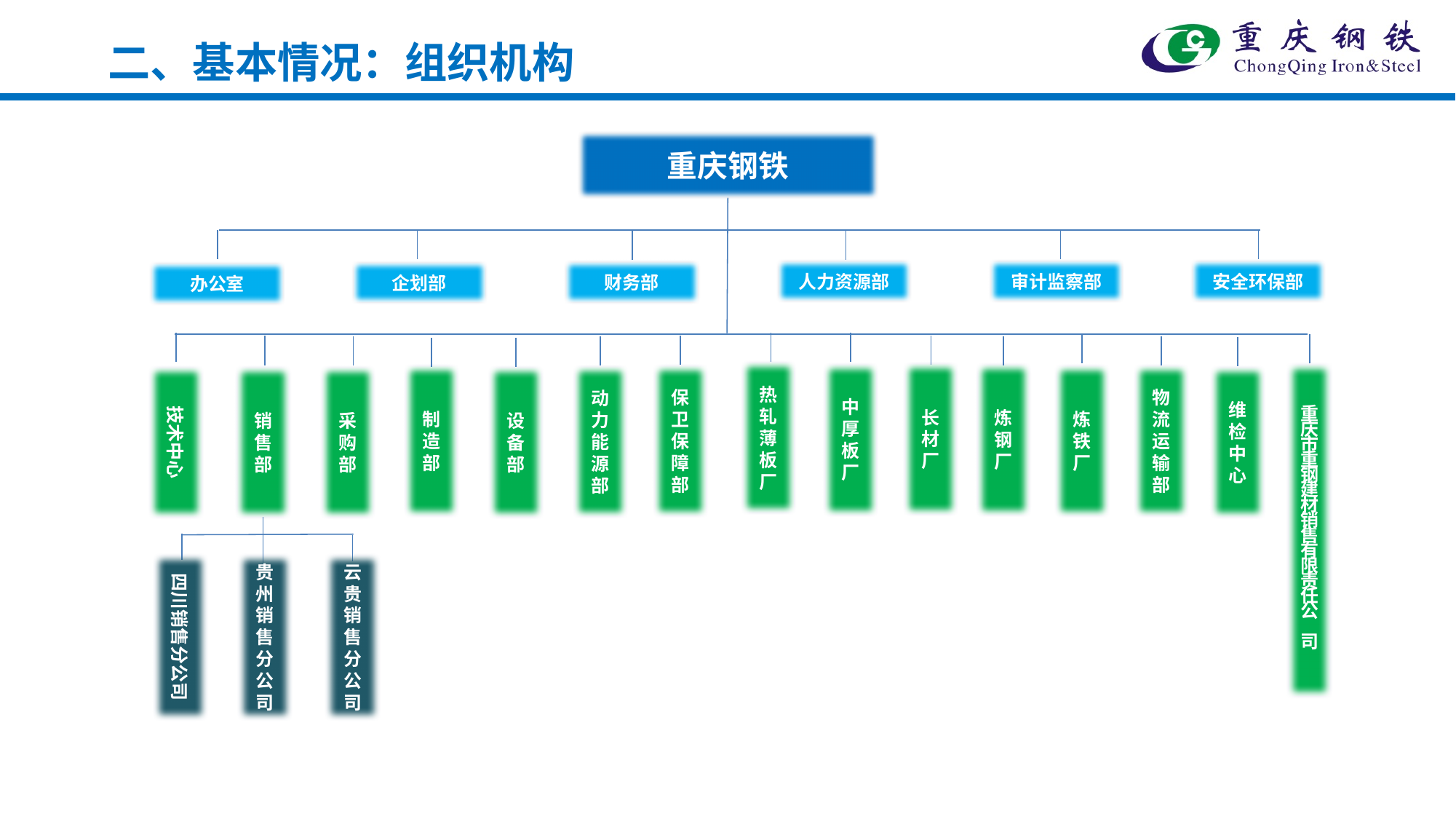

二、基本情况：组织机构
重庆钢铁
人力资源部
审计监察部
安全环保部
财务部
企划部
办公室
热轧薄板厂
长材厂
中厚板厂
炼钢厂
重庆市重钢建材销售有限责任公  司
物流运输部
制造部
保卫保障部
炼铁厂
动力能源部
技术中心
销售部
采购部
设备部
维检中心
四川销售分公司
贵州销售分公司
云贵销售分公司